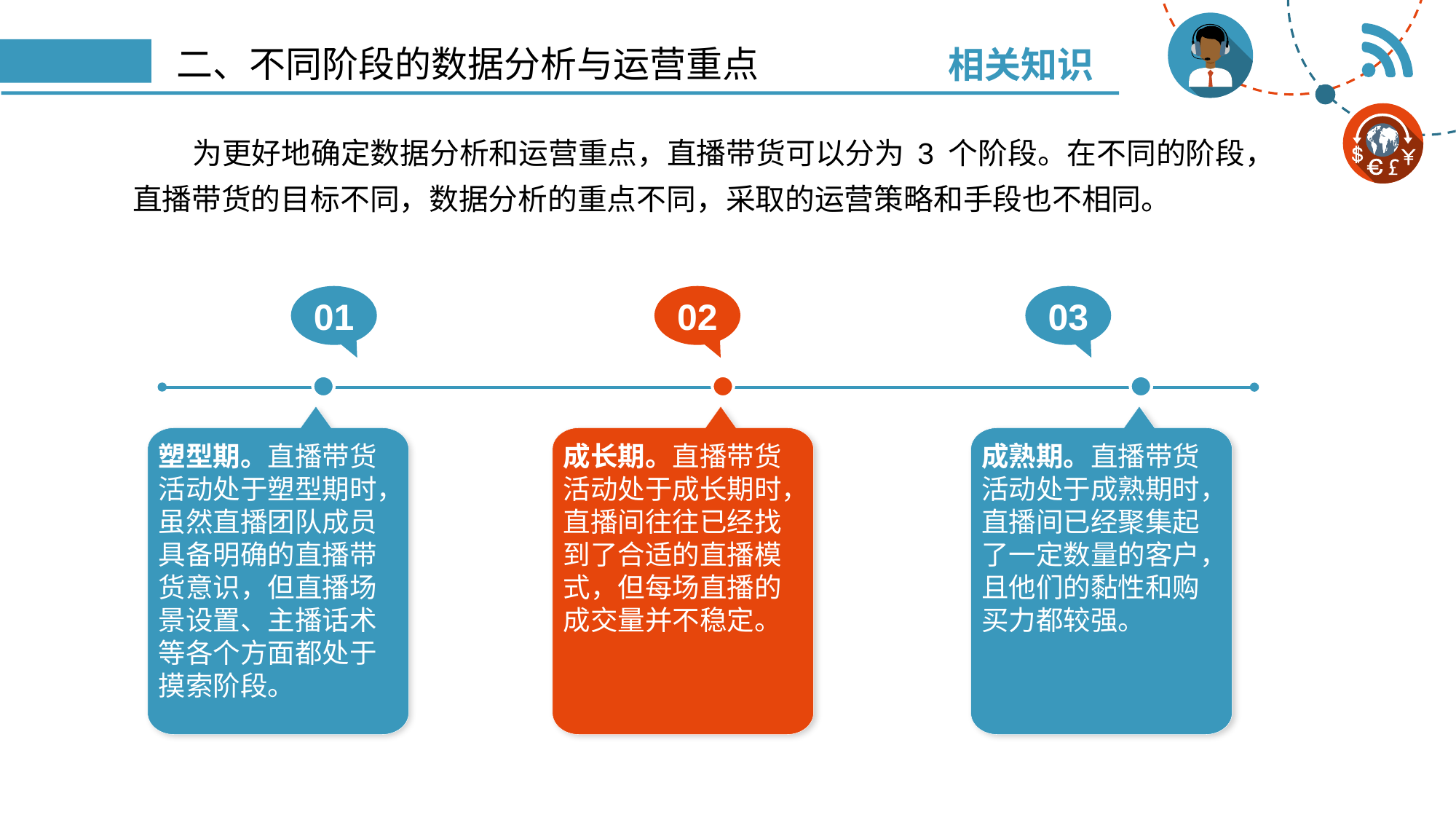

相关知识
# 二、不同阶段的数据分析与运营重点
为更好地确定数据分析和运营重点，直播带货可以分为 3 个阶段。在不同的阶段，直播带货的目标不同，数据分析的重点不同，采取的运营策略和手段也不相同。
01
02
03

塑型期。直播带货活动处于塑型期时，虽然直播团队成员具备明确的直播带货意识，但直播场景设置、主播话术等各个方面都处于摸索阶段。
成长期。直播带货活动处于成长期时，直播间往往已经找到了合适的直播模式，但每场直播的成交量并不稳定。

成熟期。直播带货活动处于成熟期时，直播间已经聚集起了一定数量的客户，且他们的黏性和购买力都较强。